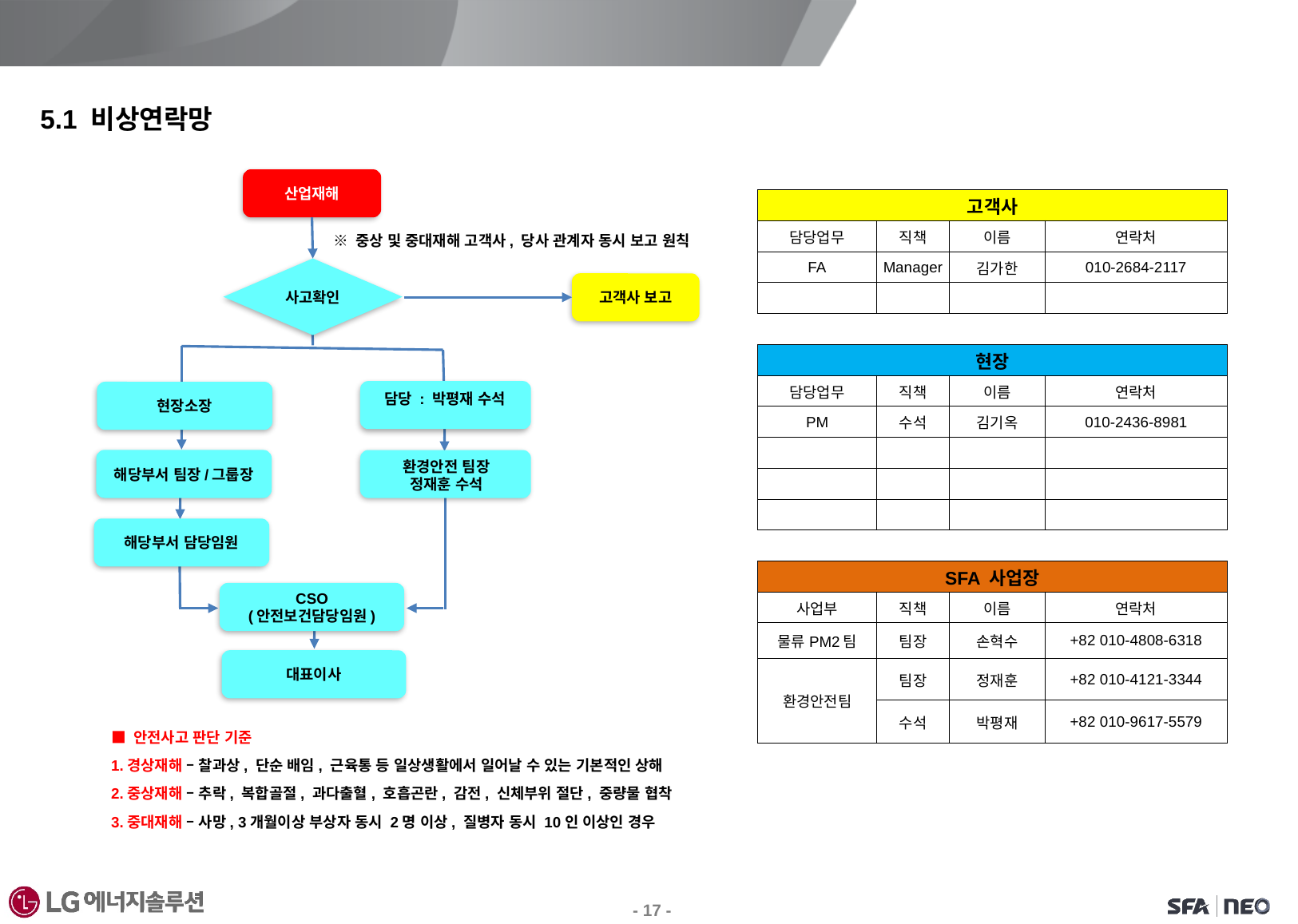

5. 비상 대응 계획
5.1 비상연락망
산업재해
※ 중상 및 중대재해 고객사, 당사 관계자 동시 보고 원칙
사고확인
고객사 보고

현장소장
담당 : 박평재 수석
해당부서 팀장/그룹장

환경안전 팀장
정재훈 수석
해당부서 담당임원
CSO
(안전보건담당임원)
대표이사
| 고객사 |  |  |  |
| --- | --- | --- | --- |
| 담당업무 | 직책 | 이름 | 연락처 |
| FA | Manager | 김가한 | 010-2684-2117 |
|  |  |  |  |
|  |  |  |  |
| 현장 |  |  |  |
| 담당업무 | 직책 | 이름 | 연락처 |
| PM | 수석 | 김기옥 | 010-2436-8981 |
|  |  |  |  |
|  |  |  |  |
|  |  |  |  |
|  |  |  |  |
| SFA 사업장 |  |  |  |
| 사업부 | 직책 | 이름 | 연락처 |
| 물류PM2팀 | 팀장 | 손혁수 | +82 010-4808-6318 |
| 환경안전팀 | 팀장 | 정재훈 | +82 010-4121-3344 |
|  | 수석 | 박평재 | +82 010-9617-5579 |
■ 안전사고 판단 기준
1.경상재해 – 찰과상, 단순 배임, 근육통 등 일상생활에서 일어날 수 있는 기본적인 상해
2.중상재해 – 추락, 복합골절, 과다출혈, 호흡곤란, 감전, 신체부위 절단, 중량물 협착
3.중대재해 – 사망, 3개월이상 부상자 동시 2명 이상, 질병자 동시 10인 이상인 경우